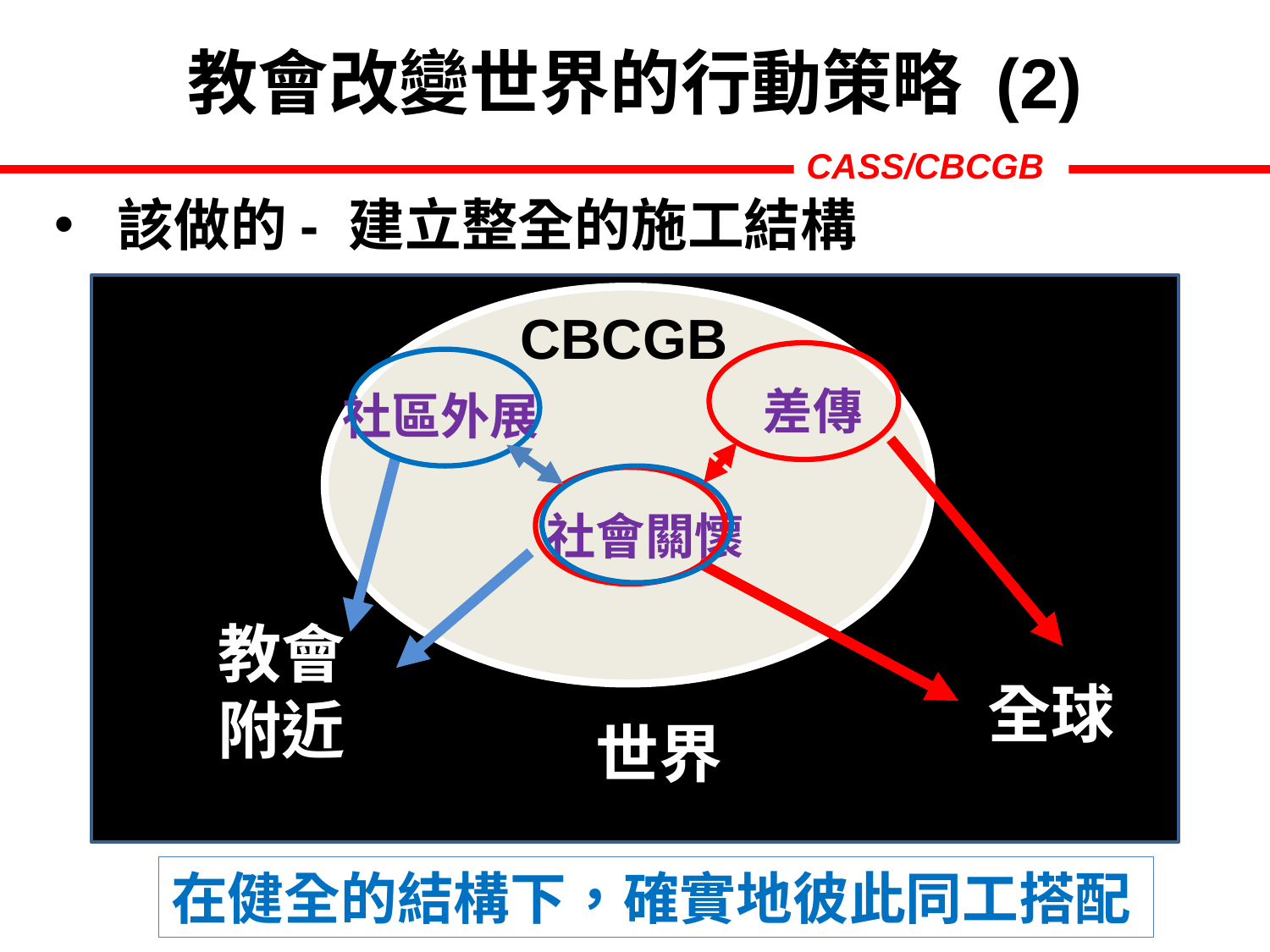

教會改變世界的行動策略 (2)
該做的- 建立整全的施工結構

CBCGB

差傳
社區外展

社會關懷
教會附近
全球
世界
在健全的結構下，確實地彼此同工搭配